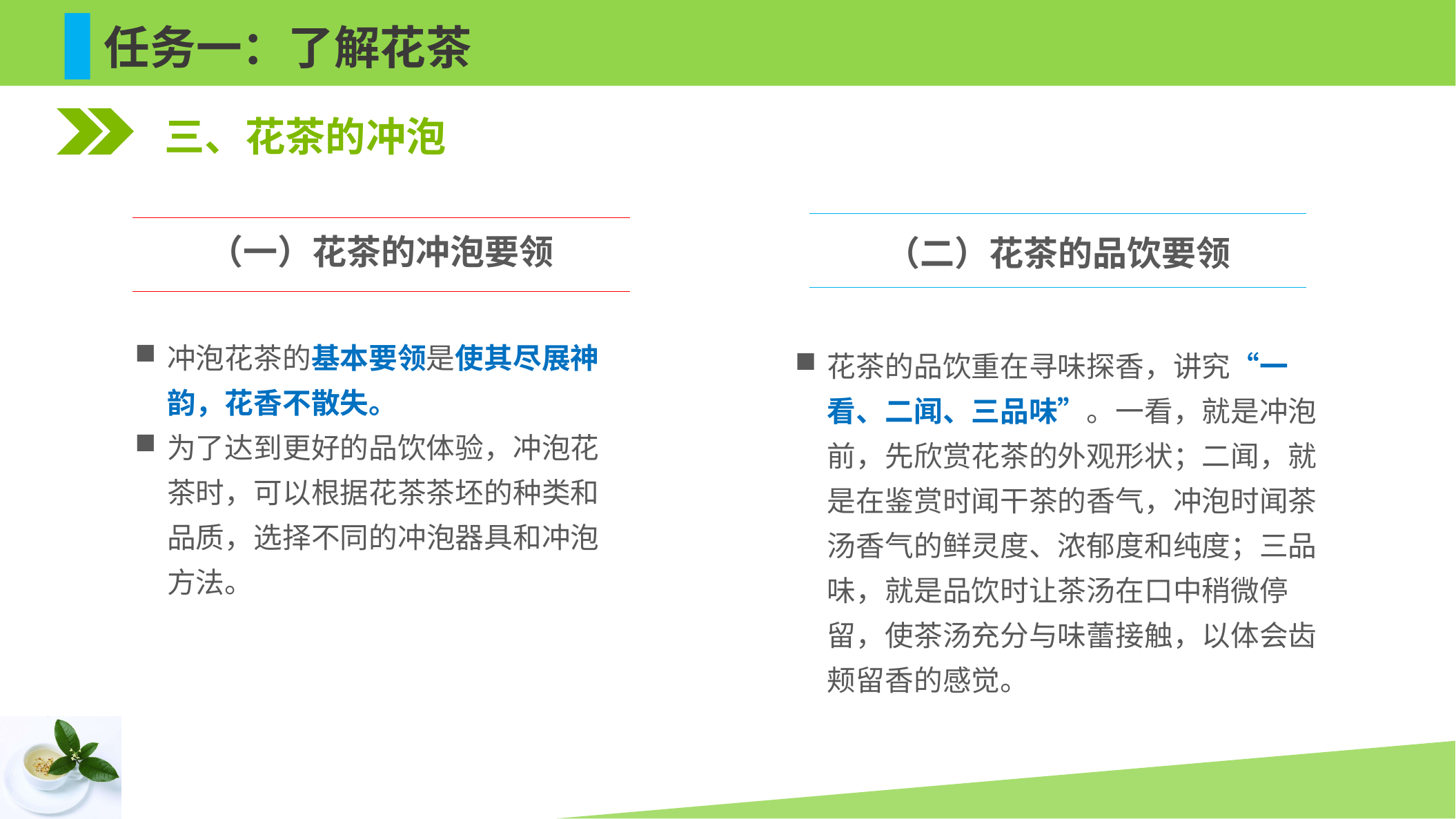

任务一：了解花茶
三、花茶的冲泡

（一）花茶的冲泡要领
（二）花茶的品饮要领
冲泡花茶的基本要领是使其尽展神韵，花香不散失。
为了达到更好的品饮体验，冲泡花茶时，可以根据花茶茶坯的种类和品质，选择不同的冲泡器具和冲泡方法。
花茶的品饮重在寻味探香，讲究“一看、二闻、三品味”。一看，就是冲泡前，先欣赏花茶的外观形状；二闻，就是在鉴赏时闻干茶的香气，冲泡时闻茶汤香气的鲜灵度、浓郁度和纯度；三品味，就是品饮时让茶汤在口中稍微停留，使茶汤充分与味蕾接触，以体会齿颊留香的感觉。